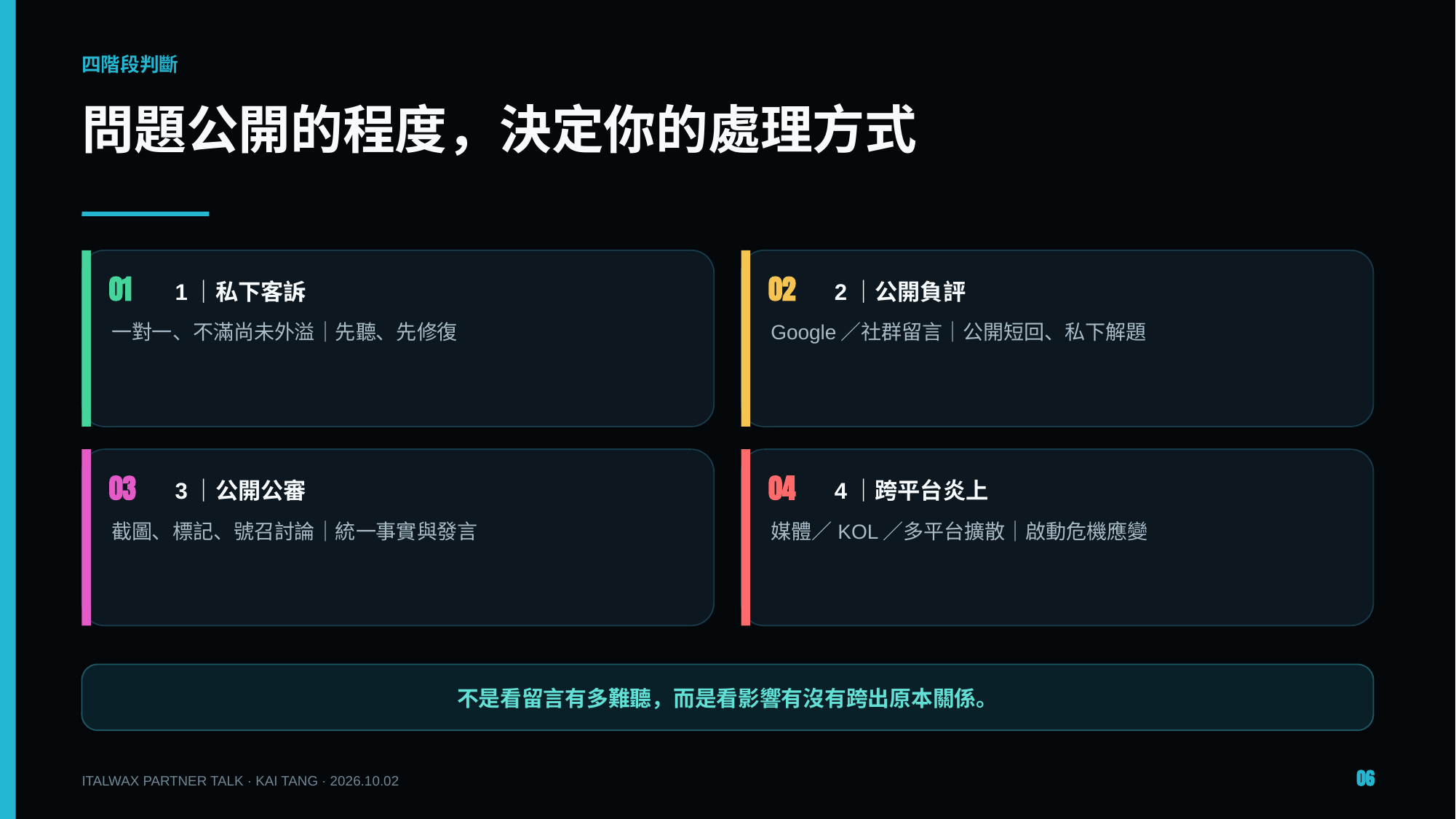

四階段判斷
問題公開的程度，決定你的處理方式

01
1｜私下客訴
02
2｜公開負評
一對一、不滿尚未外溢｜先聽、先修復
Google／社群留言｜公開短回、私下解題

03
3｜公開公審
04
4｜跨平台炎上
截圖、標記、號召討論｜統一事實與發言
媒體／KOL／多平台擴散｜啟動危機應變

不是看留言有多難聽，而是看影響有沒有跨出原本關係。
06
ITALWAX PARTNER TALK · KAI TANG · 2026.10.02